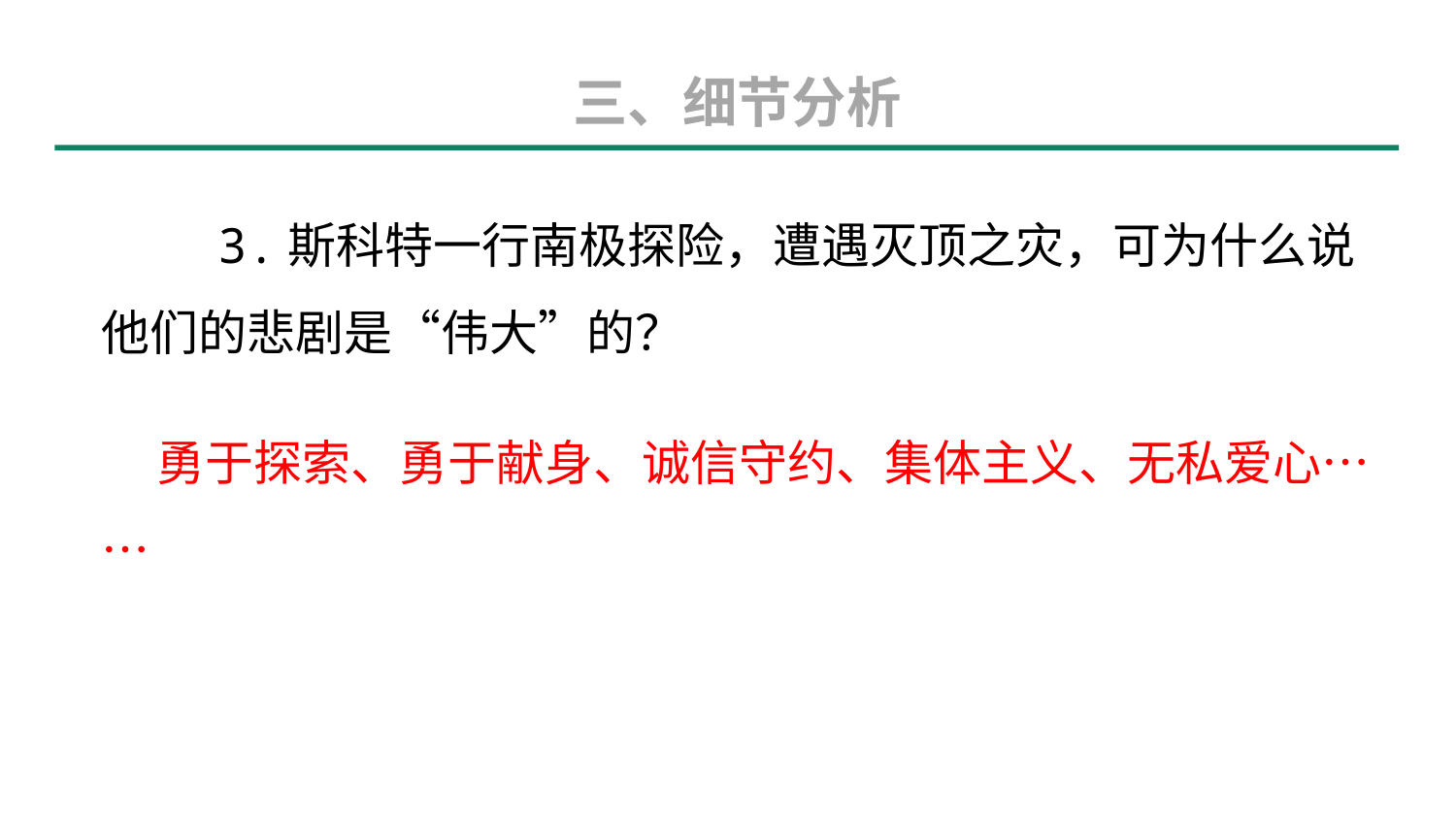

三、细节分析

    3.斯科特一行南极探险，遭遇灭顶之灾，可为什么说他们的悲剧是“伟大”的？
    勇于探索、勇于献身、诚信守约、集体主义、无私爱心……